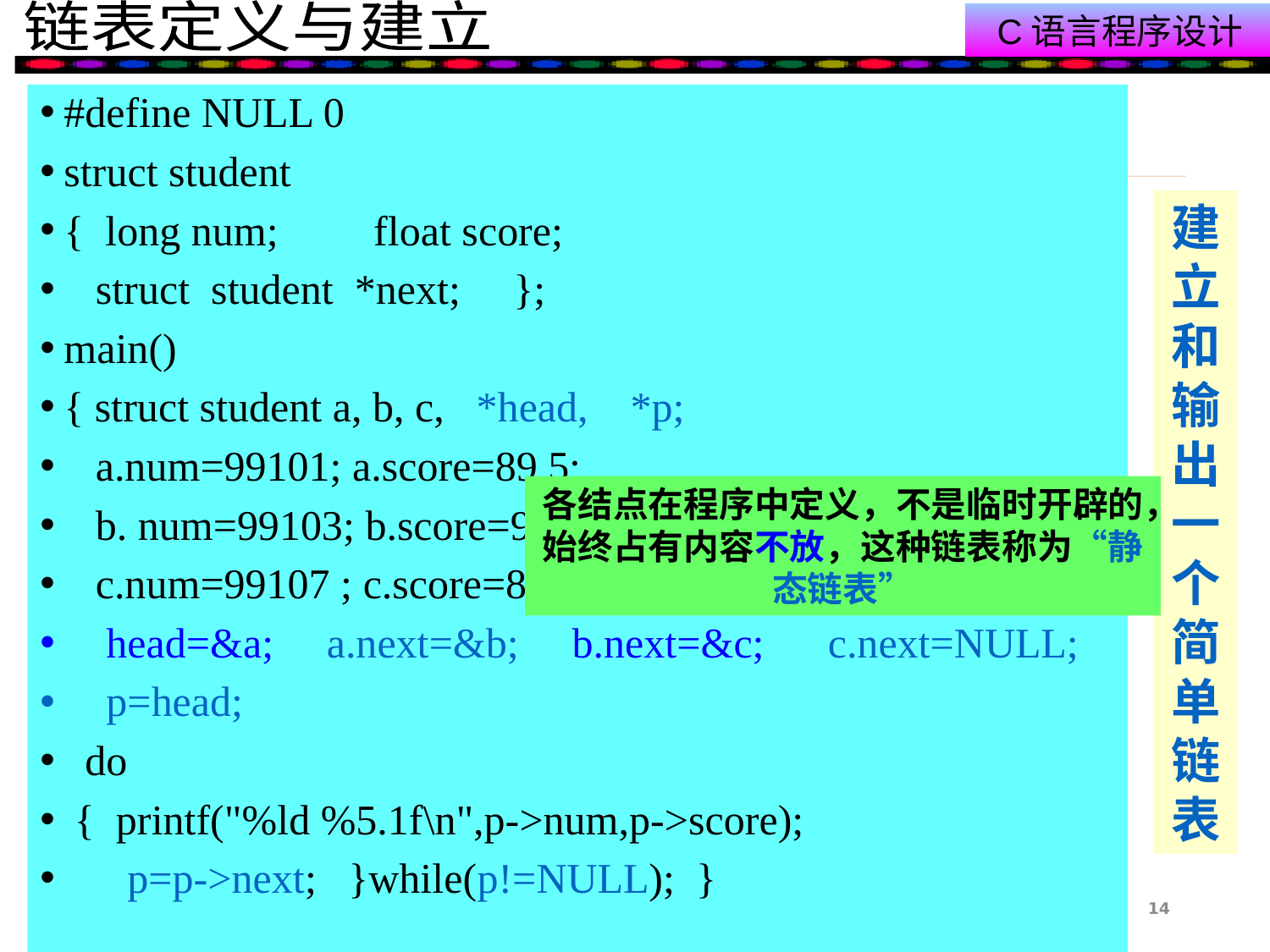

# 简单链表
#define NULL 0
struct student
{  long num;         float score;
   struct  student  *next;     };
main()
{ struct student a, b, c,   *head,    *p;
   a.num=99101; a.score=89.5;
   b. num=99103; b.score=90;
   c.num=99107 ; c.score=85;
    head=&a;     a.next=&b;     b.next=&c;      c.next=NULL;
    p=head;
  do
 {  printf("%ld %5.1f\n",p->num,p->score);
      p=p->next;   }while(p!=NULL);  }
建立和输出一个简单链表

各结点在程序中定义，不是临时开辟的，始终占有内容不放，这种链表称为“静态链表”
14